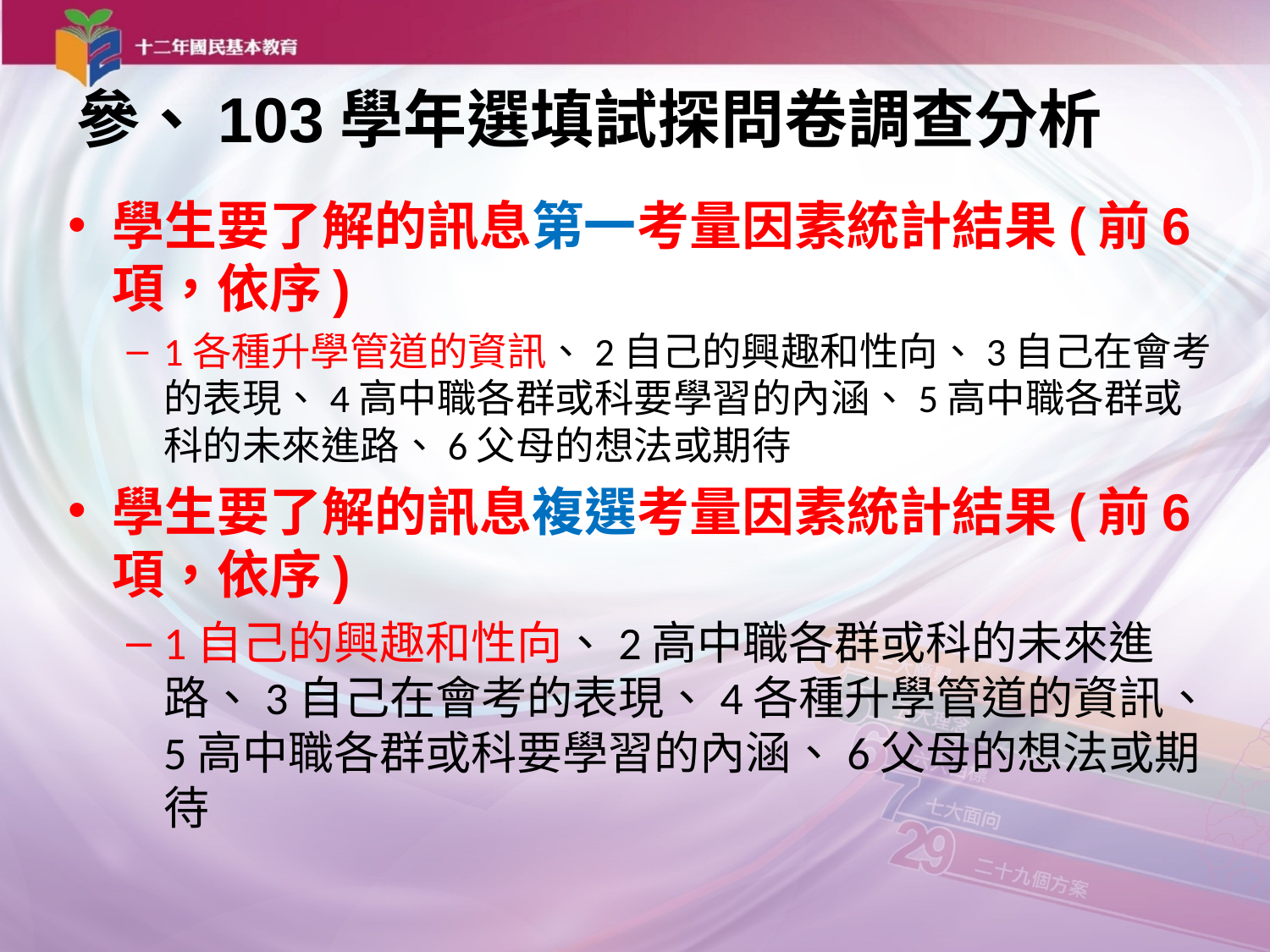

# 參、103學年選填試探問卷調查分析
學生要了解的訊息第一考量因素統計結果(前6項，依序)
1各種升學管道的資訊、2自己的興趣和性向、3自己在會考的表現、4高中職各群或科要學習的內涵、5高中職各群或科的未來進路、6父母的想法或期待
學生要了解的訊息複選考量因素統計結果(前6項，依序)
1自己的興趣和性向、2高中職各群或科的未來進路、3自己在會考的表現、4各種升學管道的資訊、5高中職各群或科要學習的內涵、6父母的想法或期待